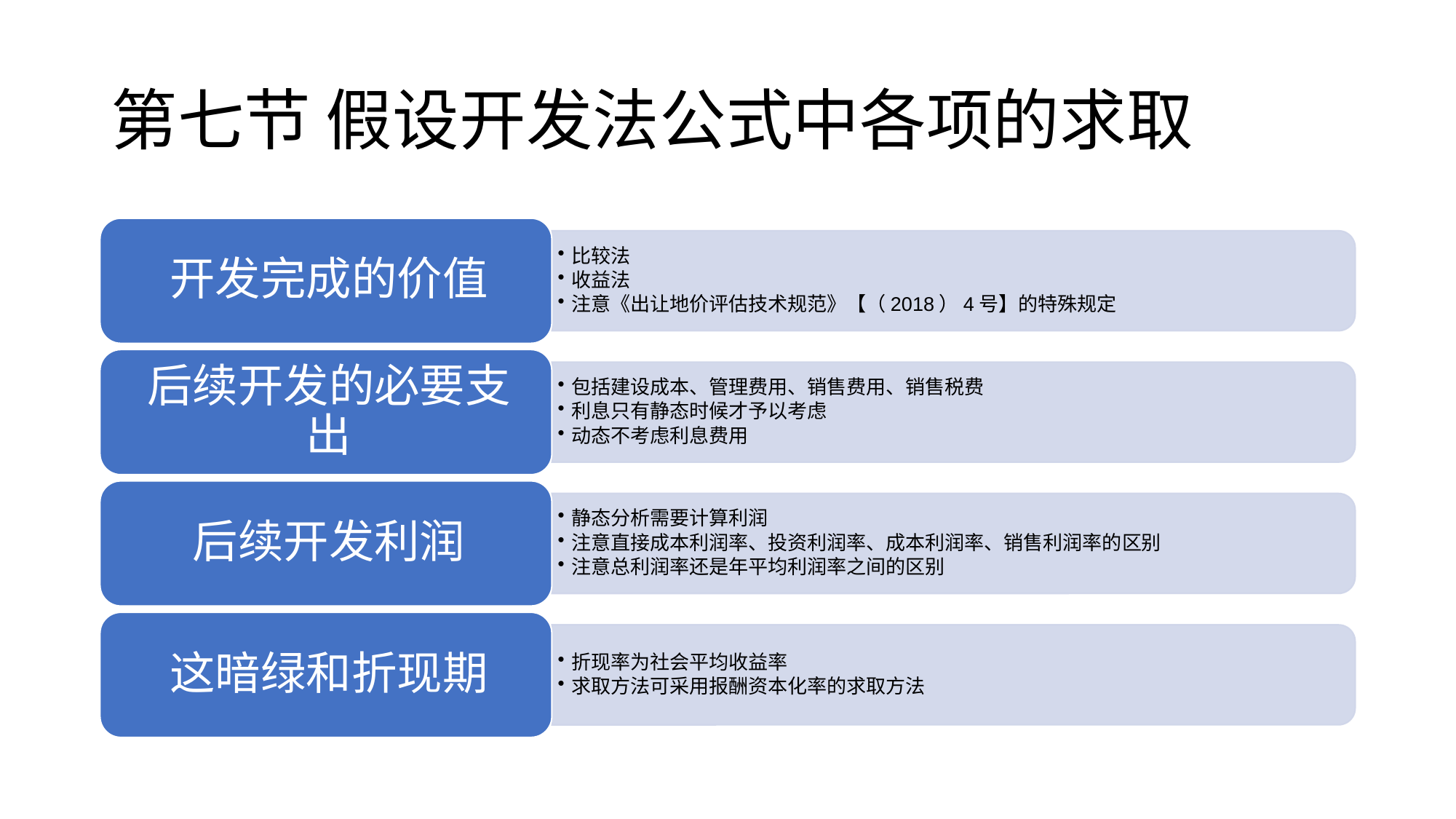

# 第七节 假设开发法公式中各项的求取
比较法
收益法
注意《出让地价评估技术规范》【（2018）4号】的特殊规定
开发完成的价值
包括建设成本、管理费用、销售费用、销售税费
利息只有静态时候才予以考虑
动态不考虑利息费用
后续开发的必要支出
静态分析需要计算利润
注意直接成本利润率、投资利润率、成本利润率、销售利润率的区别
注意总利润率还是年平均利润率之间的区别
后续开发利润
折现率为社会平均收益率
求取方法可采用报酬资本化率的求取方法
这暗绿和折现期